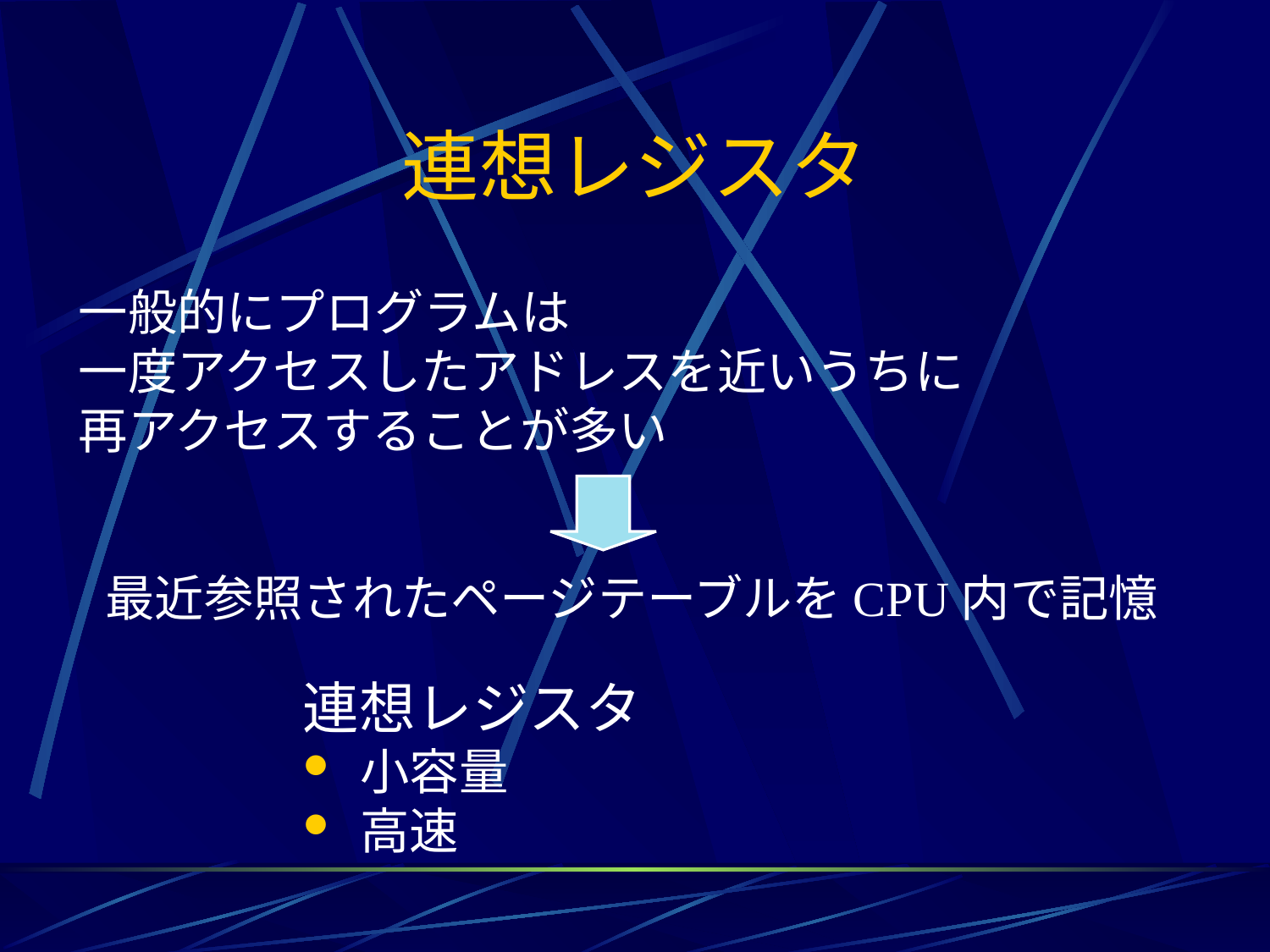

# 連想レジスタ
一般的にプログラムは
一度アクセスしたアドレスを近いうちに
再アクセスすることが多い

最近参照されたページテーブルをCPU内で記憶
連想レジスタ
 小容量
 高速